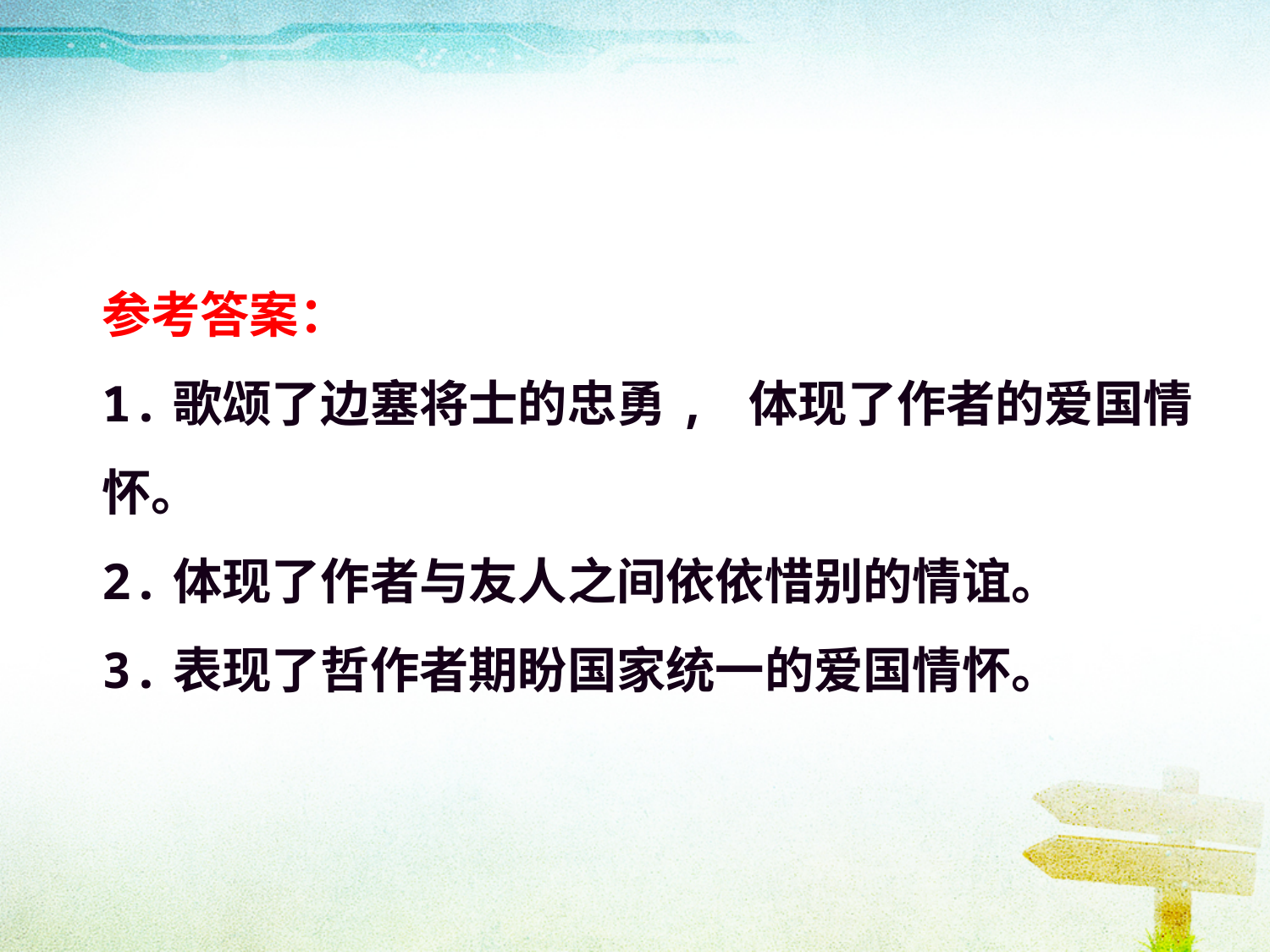

参考答案：
1.歌颂了边塞将士的忠勇, 体现了作者的爱国情怀。
2.体现了作者与友人之间依依惜别的情谊。
3.表现了哲作者期盼国家统一的爱国情怀。